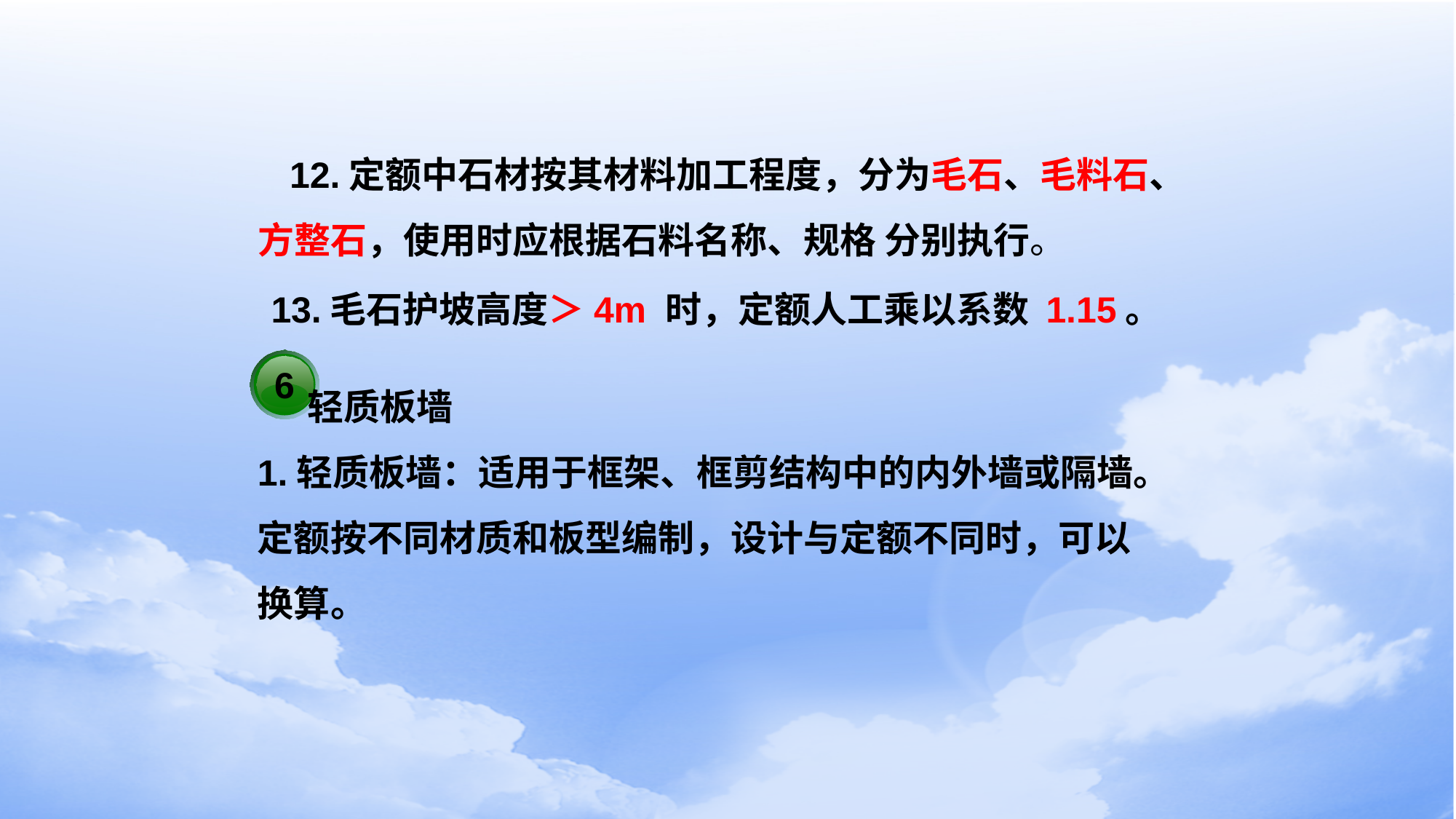

12.定额中石材按其材料加工程度，分为毛石、毛料石、方整石，使用时应根据石料名称、规格 分别执行。
 13.毛石护坡高度＞4m 时，定额人工乘以系数 1.15。

6
     轻质板墙
1.轻质板墙：适用于框架、框剪结构中的内外墙或隔墙。定额按不同材质和板型编制，设计与定额不同时，可以换算。